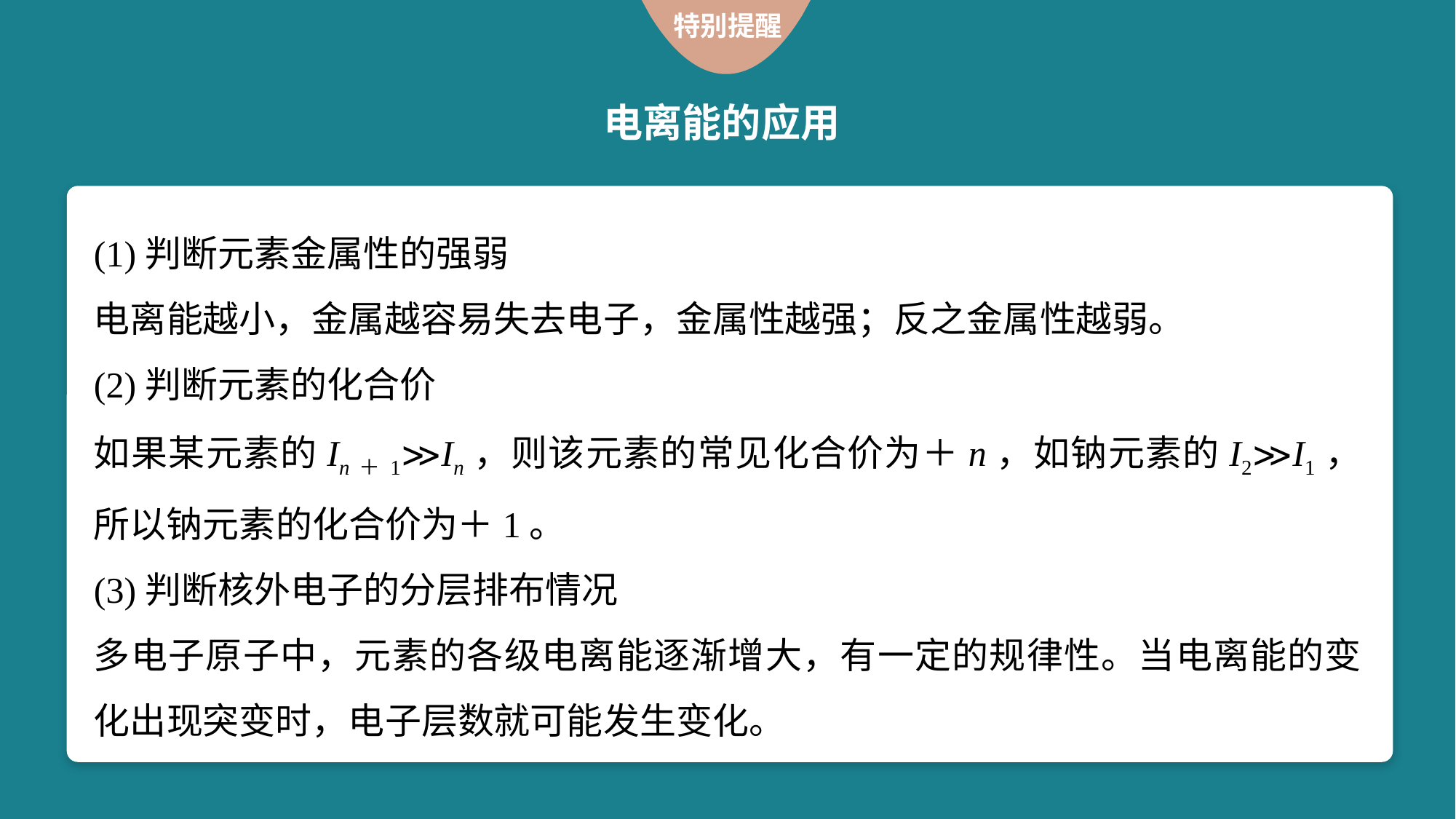

特别提醒
电离能的应用

(1)判断元素金属性的强弱
电离能越小，金属越容易失去电子，金属性越强；反之金属性越弱。
(2)判断元素的化合价
如果某元素的In＋1≫In，则该元素的常见化合价为＋n，如钠元素的I2≫I1，所以钠元素的化合价为＋1。
(3)判断核外电子的分层排布情况
多电子原子中，元素的各级电离能逐渐增大，有一定的规律性。当电离能的变化出现突变时，电子层数就可能发生变化。